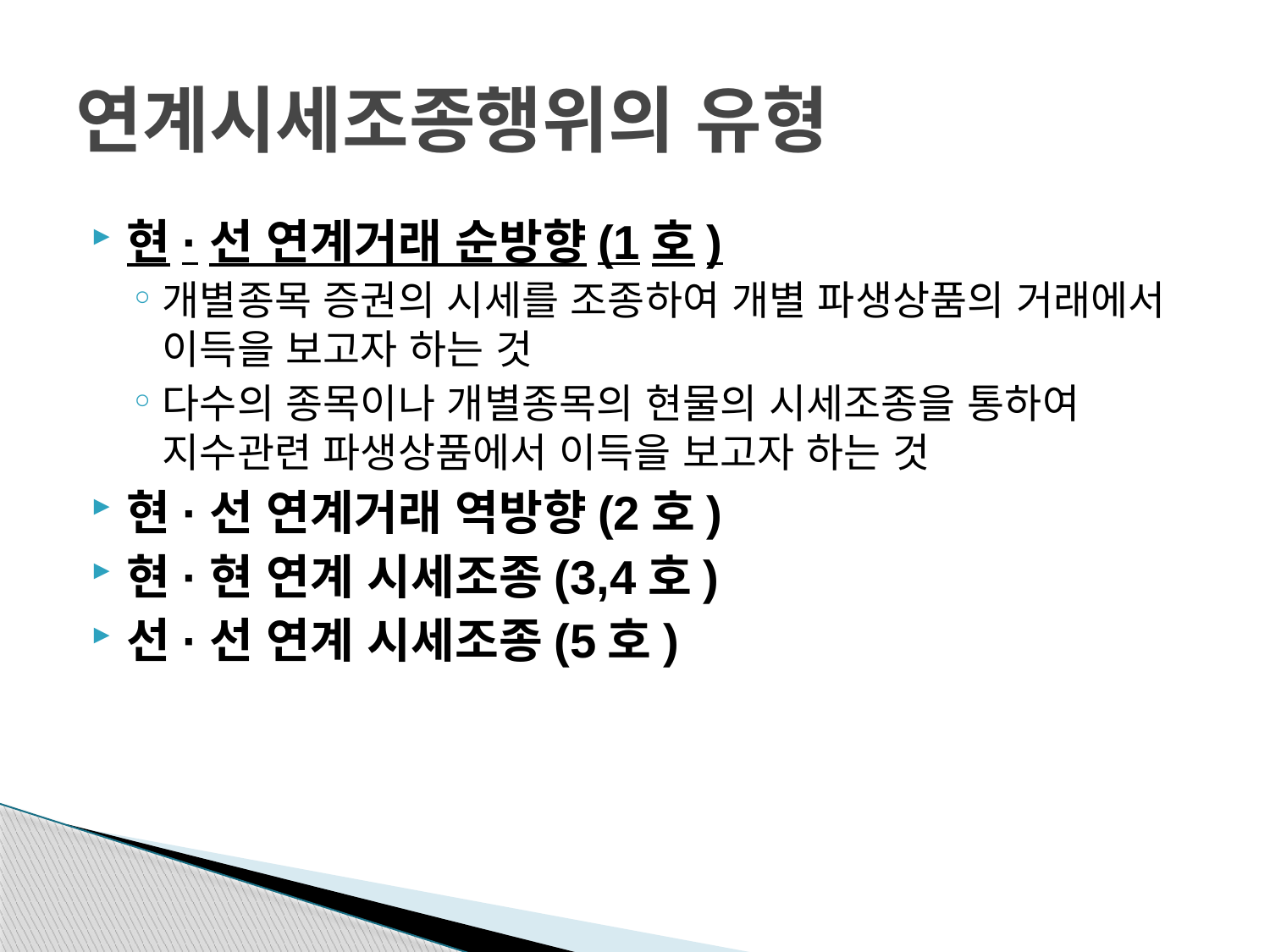

# 연계시세조종행위의 유형
현·선 연계거래 순방향(1호)
개별종목 증권의 시세를 조종하여 개별 파생상품의 거래에서 이득을 보고자 하는 것
다수의 종목이나 개별종목의 현물의 시세조종을 통하여 지수관련 파생상품에서 이득을 보고자 하는 것
현·선 연계거래 역방향(2호)
현·현 연계 시세조종(3,4호)
선·선 연계 시세조종(5호)